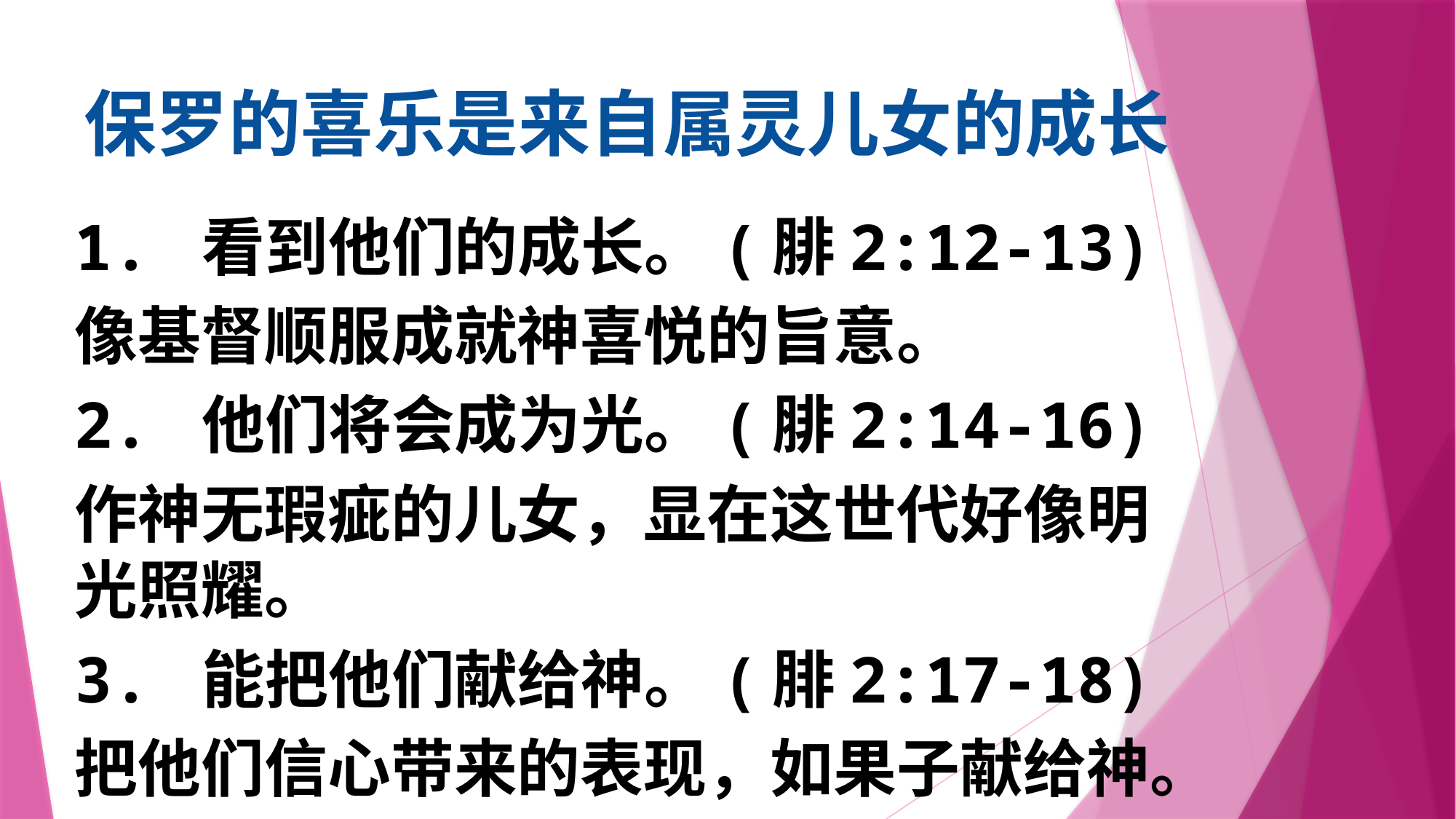

# 保罗的喜乐是来自属灵儿女的成长
1. 看到他们的成长。(腓2:12-13)
像基督顺服成就神喜悦的旨意。
2. 他们将会成为光。(腓2:14-16)
作神无瑕疵的儿女，显在这世代好像明光照耀。
3. 能把他们献给神。(腓2:17-18)
把他们信心带来的表现，如果子献给神。